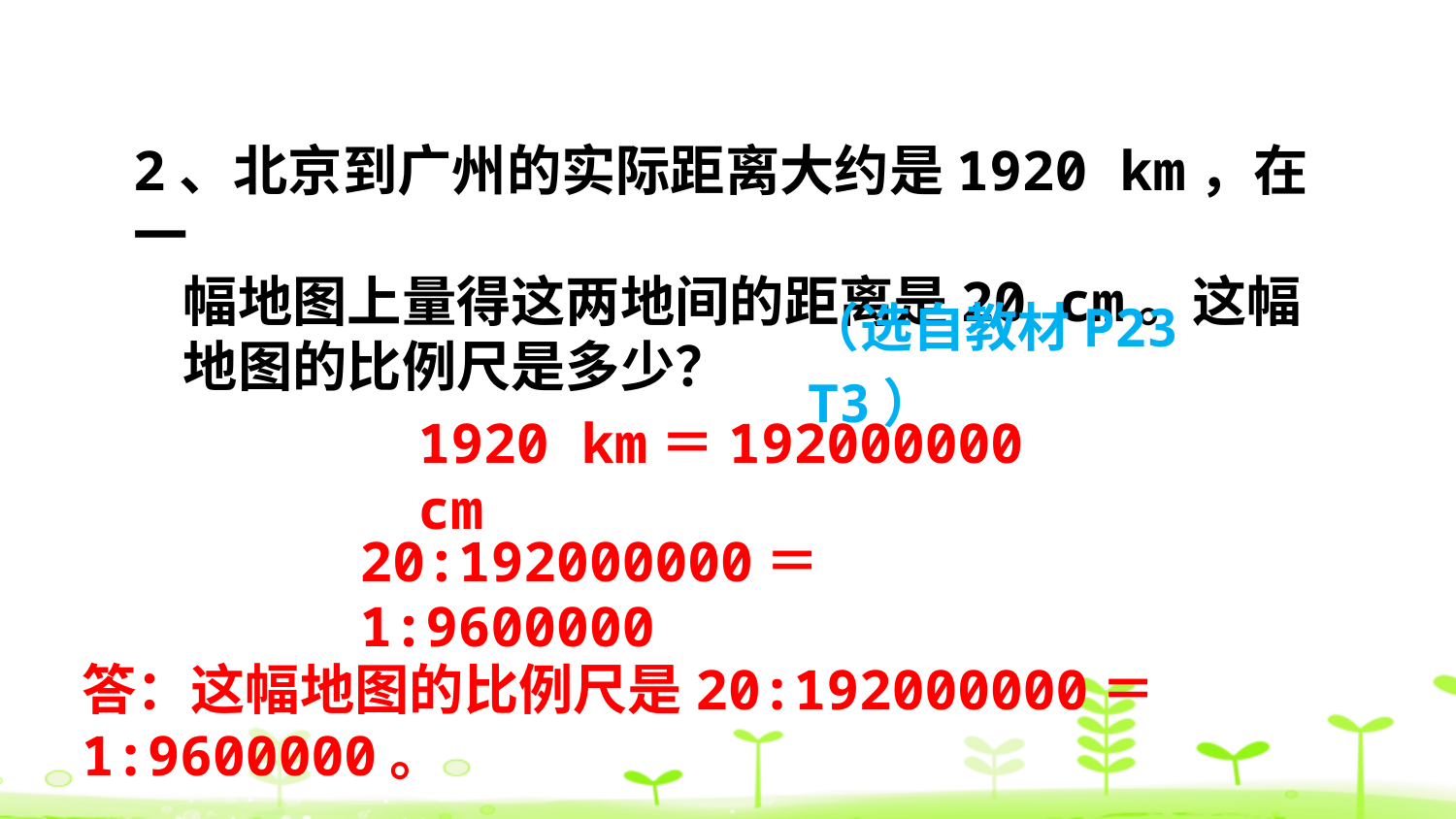

2、北京到广州的实际距离大约是1920 km，在一
   幅地图上量得这两地间的距离是20 cm。这幅
   地图的比例尺是多少？
（选自教材P23 T3）
1920 km＝192000000 cm
20:192000000＝1:9600000
答：这幅地图的比例尺是20:192000000＝1:9600000。